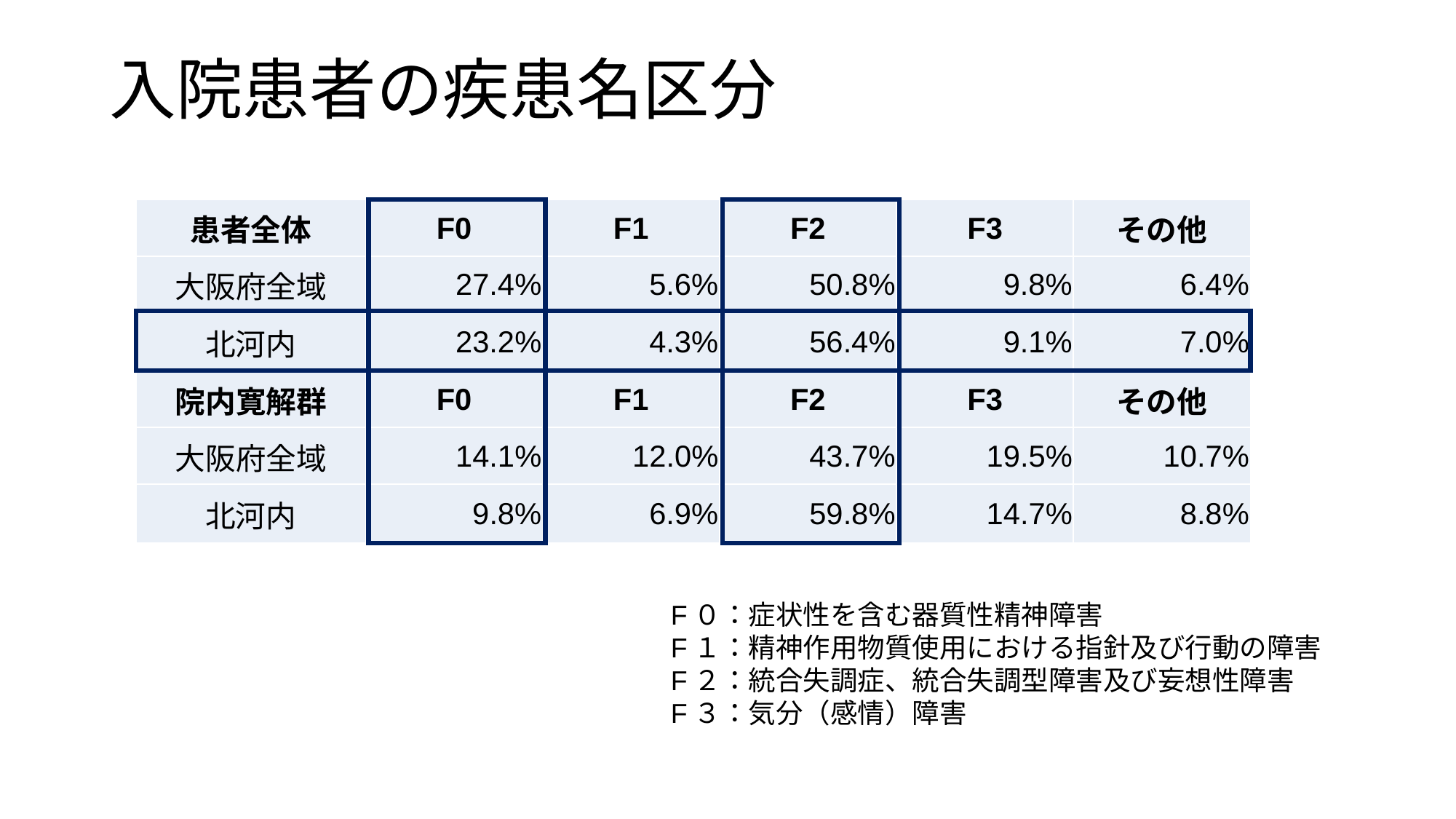

# 入院患者の疾患名区分
| 患者全体 | F0 | F1 | F2 | F3 | その他 |
| --- | --- | --- | --- | --- | --- |
| 大阪府全域 | 27.4% | 5.6% | 50.8% | 9.8% | 6.4% |
| 北河内 | 23.2% | 4.3% | 56.4% | 9.1% | 7.0% |
| 院内寛解群 | F0 | F1 | F2 | F3 | その他 |
| 大阪府全域 | 14.1% | 12.0% | 43.7% | 19.5% | 10.7% |
| 北河内 | 9.8% | 6.9% | 59.8% | 14.7% | 8.8% |

F０：症状性を含む器質性精神障害
F１：精神作用物質使用における指針及び行動の障害
F２：統合失調症、統合失調型障害及び妄想性障害
F３：気分（感情）障害